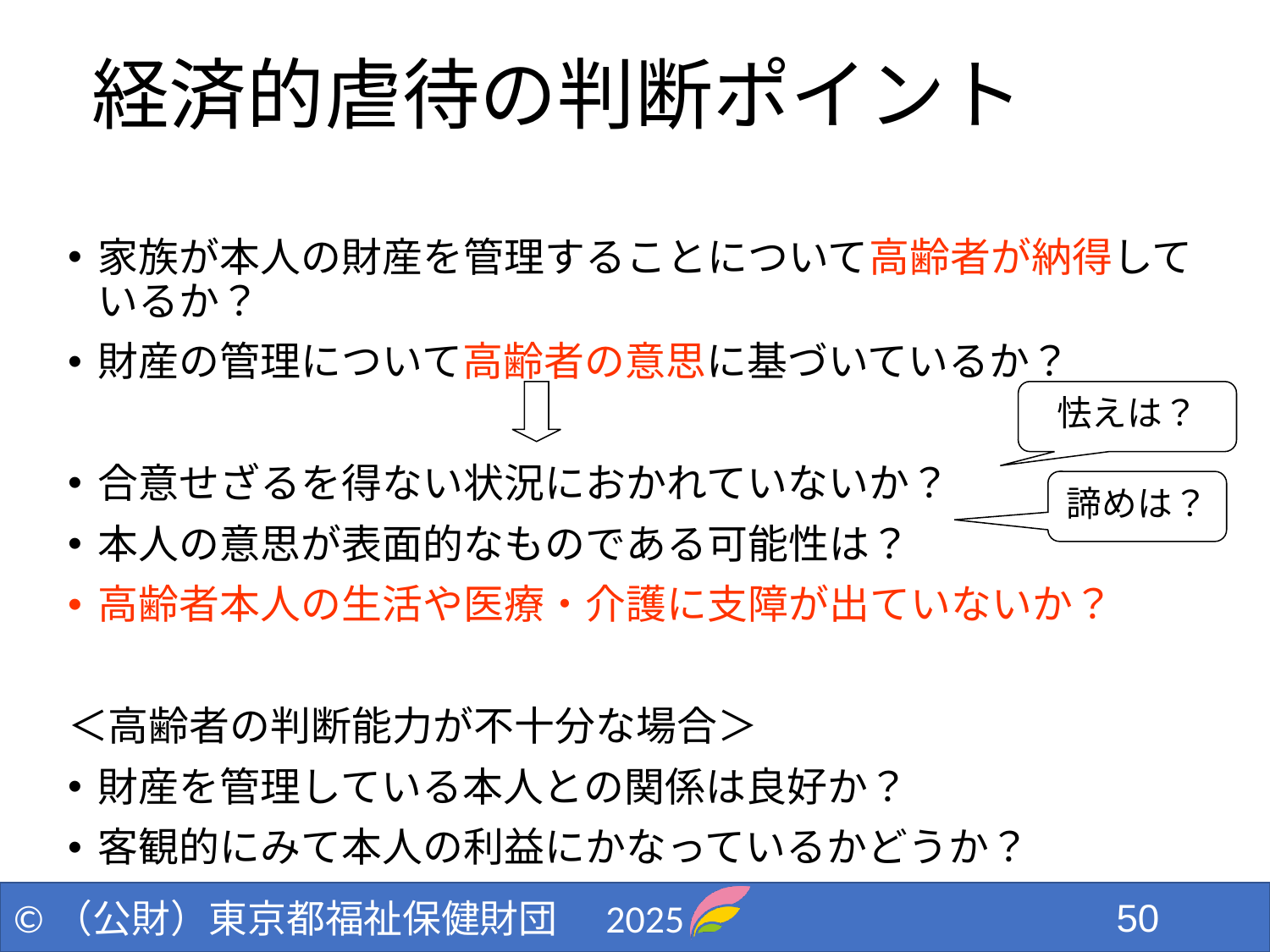

# 経済的虐待の判断ポイント
家族が本人の財産を管理することについて高齢者が納得しているか？
財産の管理について高齢者の意思に基づいているか？

合意せざるを得ない状況におかれていないか？
本人の意思が表面的なものである可能性は？
高齢者本人の生活や医療・介護に支障が出ていないか？

＜高齢者の判断能力が不十分な場合＞
財産を管理している本人との関係は良好か？
客観的にみて本人の利益にかなっているかどうか？

怯えは？
諦めは？